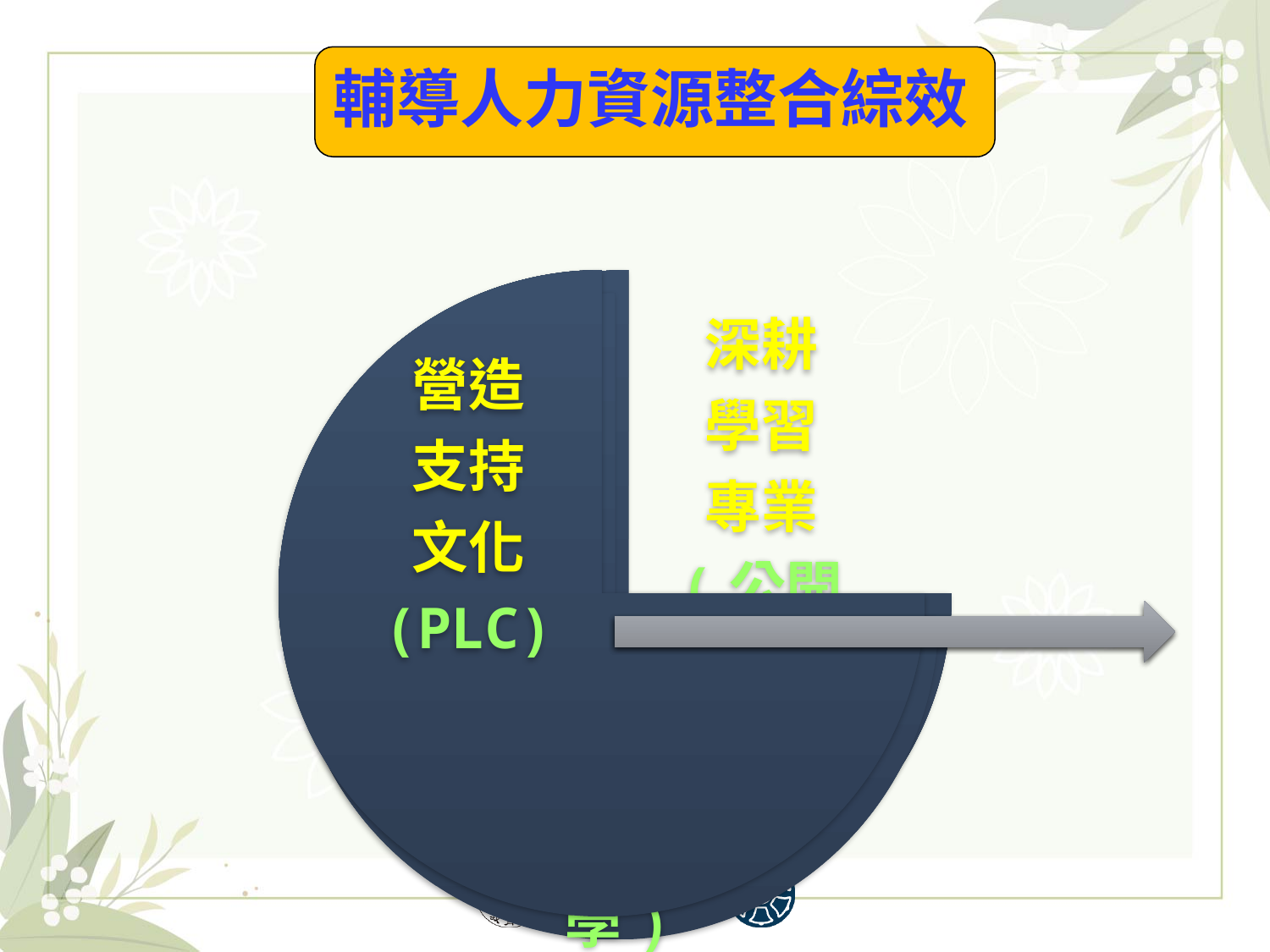

輔導人力資源整合綜效
深耕
學習
專業
精進教
學專業
(領域教學)
營造
支持
文化
(PLC)